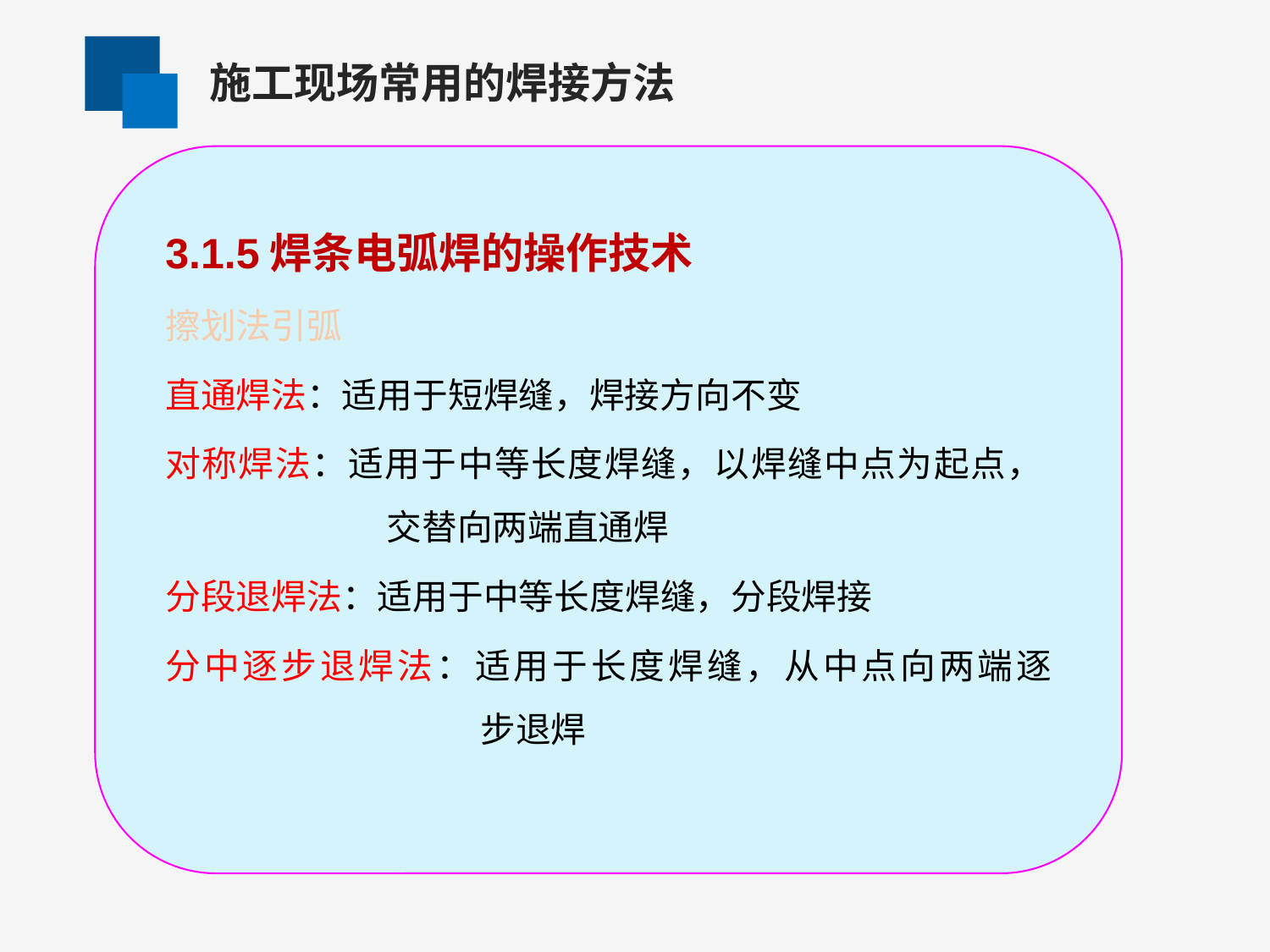

施工现场常用的焊接方法
3.1.5焊条电弧焊的操作技术
擦划法引弧
直通焊法：适用于短焊缝，焊接方向不变
对称焊法：适用于中等长度焊缝，以焊缝中点为起点，  	            交替向两端直通焊
分段退焊法：适用于中等长度焊缝，分段焊接
分中逐步退焊法：适用于长度焊缝，从中点向两端逐	                        步退焊